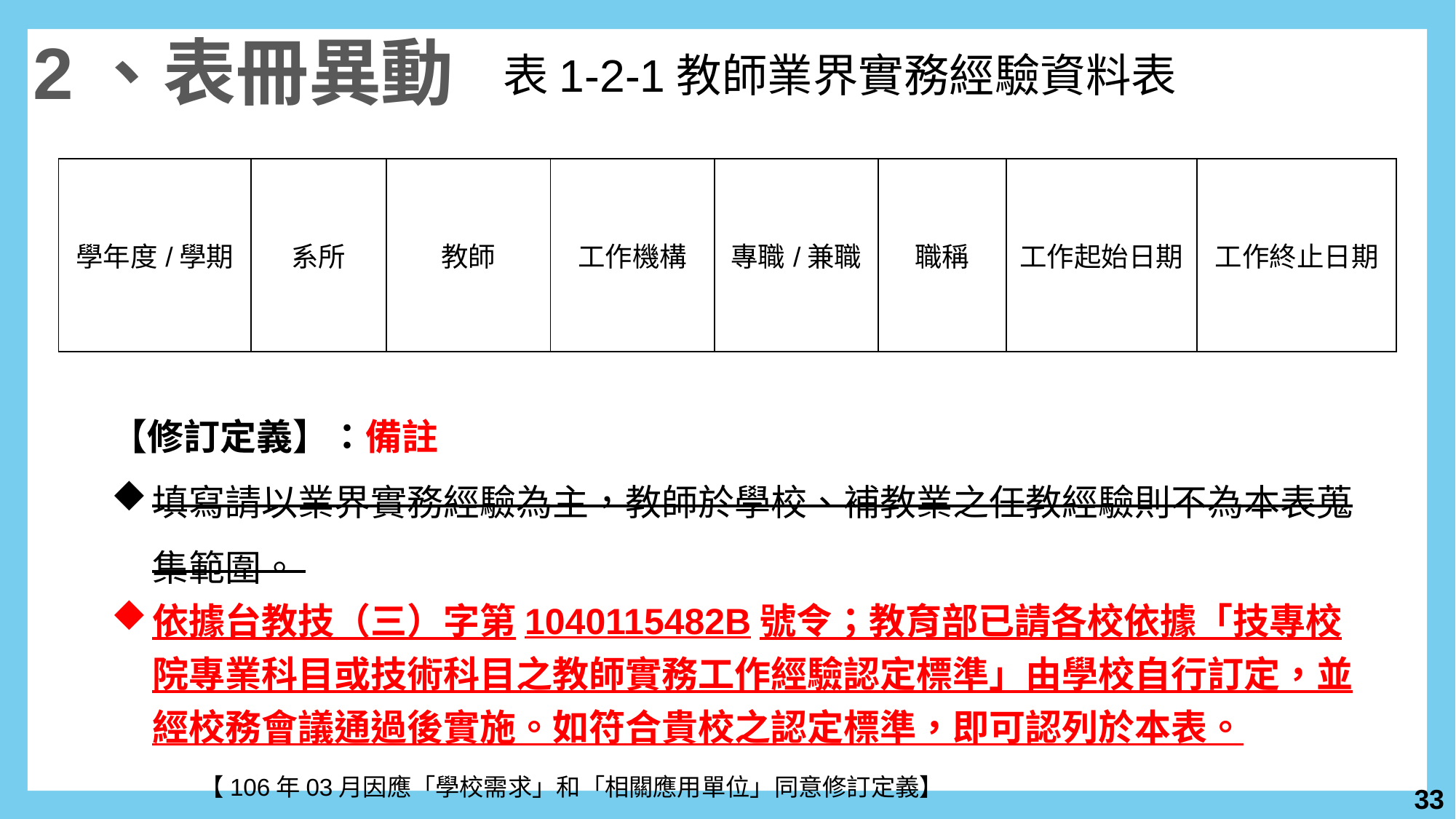

2、表冊異動

表1-2-1教師業界實務經驗資料表
| 學年度/學期 | 系所 | 教師 | 工作機構 | 專職/兼職 | 職稱 | 工作起始日期 | 工作終止日期 |
| --- | --- | --- | --- | --- | --- | --- | --- |
【修訂定義】：備註
填寫請以業界實務經驗為主，教師於學校、補教業之任教經驗則不為本表蒐集範圍。
依據台教技（三）字第1040115482B號令；教育部已請各校依據「技專校院專業科目或技術科目之教師實務工作經驗認定標準」由學校自行訂定，並經校務會議通過後實施。如符合貴校之認定標準，即可認列於本表。
【106年03月因應「學校需求」和「相關應用單位」同意修訂定義】

33